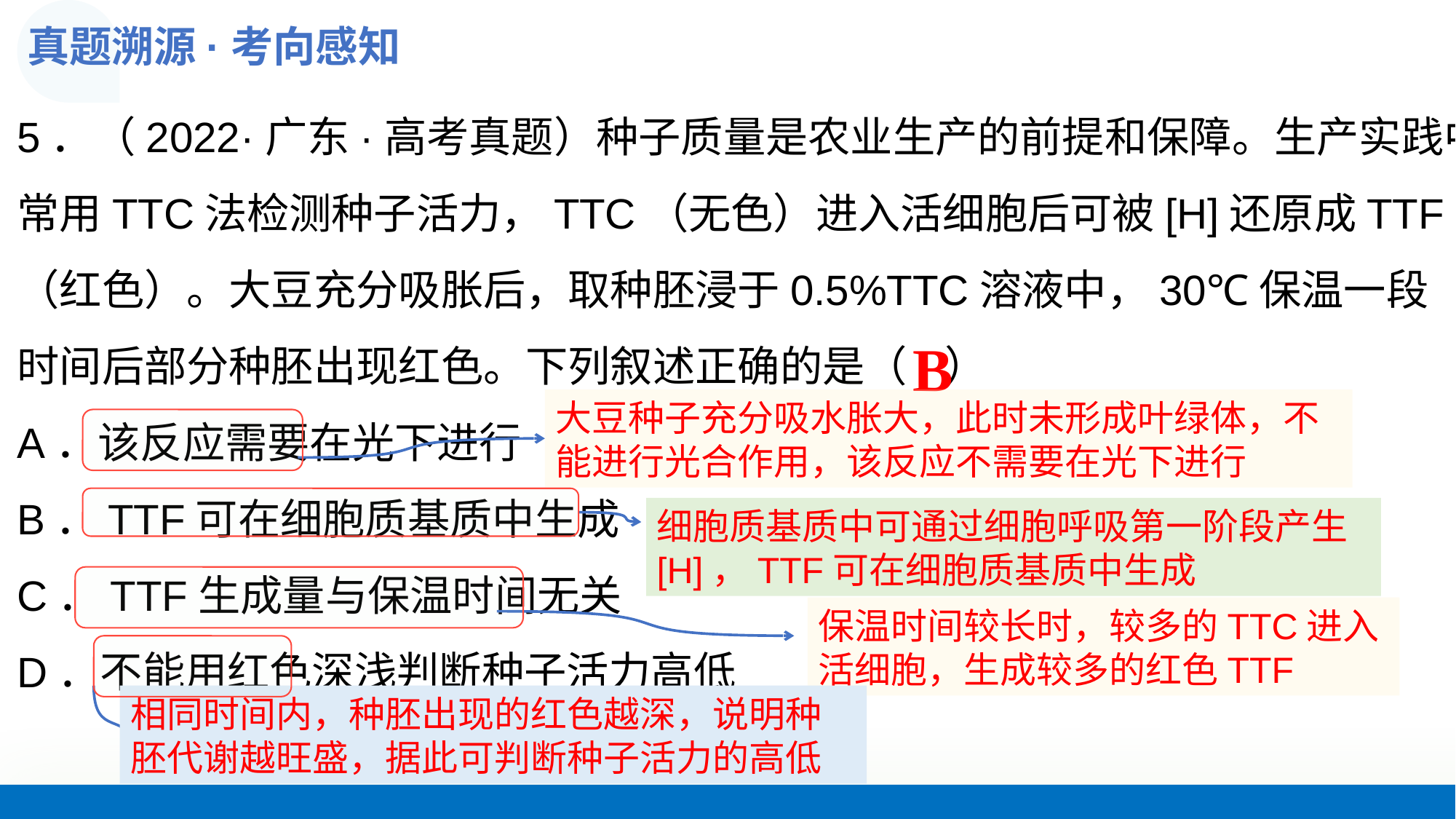

真题溯源·考向感知
5．（2022·广东·高考真题）种子质量是农业生产的前提和保障。生产实践中
常用TTC法检测种子活力，TTC（无色）进入活细胞后可被[H]还原成TTF
（红色）。大豆充分吸胀后，取种胚浸于0.5%TTC溶液中，30℃保温一段
时间后部分种胚出现红色。下列叙述正确的是（    ）
A．该反应需要在光下进行
B．TTF可在细胞质基质中生成
C．TTF生成量与保温时间无关
D．不能用红色深浅判断种子活力高低
B
大豆种子充分吸水胀大，此时未形成叶绿体，不能进行光合作用，该反应不需要在光下进行

细胞质基质中可通过细胞呼吸第一阶段产生[H]，TTF可在细胞质基质中生成

保温时间较长时，较多的TTC进入活细胞，生成较多的红色TTF

相同时间内，种胚出现的红色越深，说明种胚代谢越旺盛，据此可判断种子活力的高低